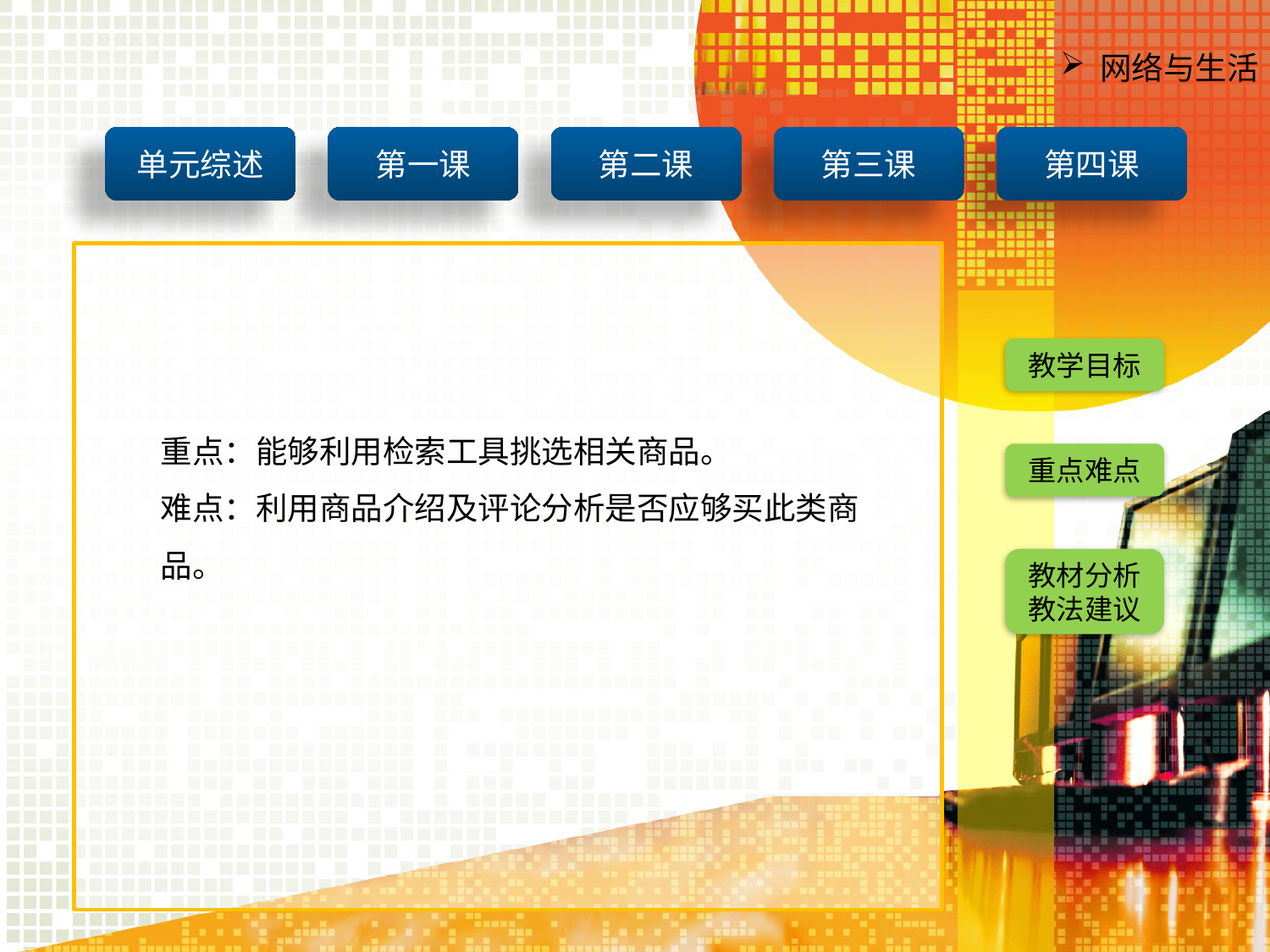

重点：能够利用检索工具挑选相关商品。
难点：利用商品介绍及评论分析是否应够买此类商品。